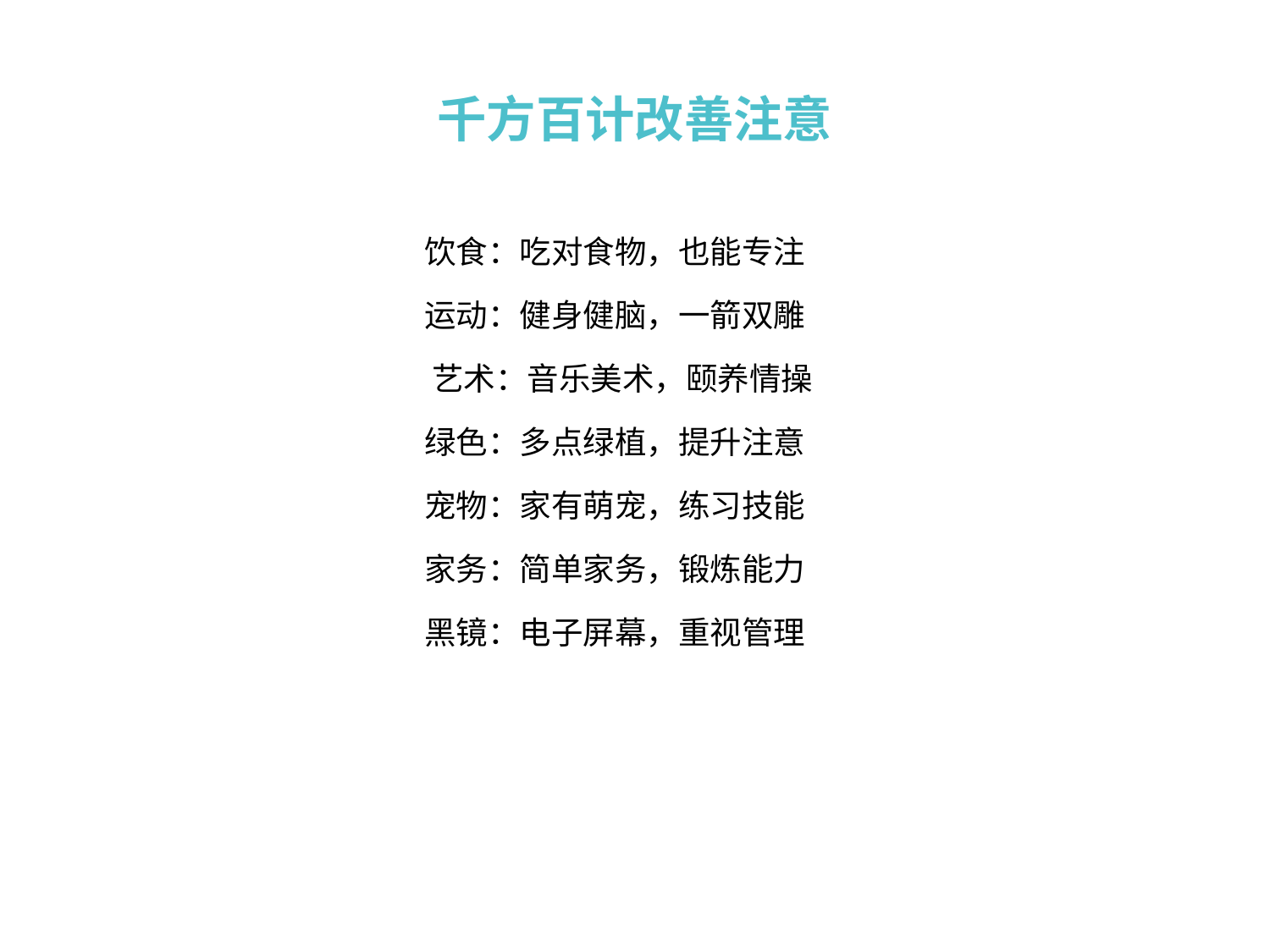

# 千方百计改善注意
饮食：吃对食物，也能专注
运动：健身健脑，一箭双雕
 艺术：音乐美术，颐养情操
绿色：多点绿植，提升注意
宠物：家有萌宠，练习技能
家务：简单家务，锻炼能力
黑镜：电子屏幕，重视管理